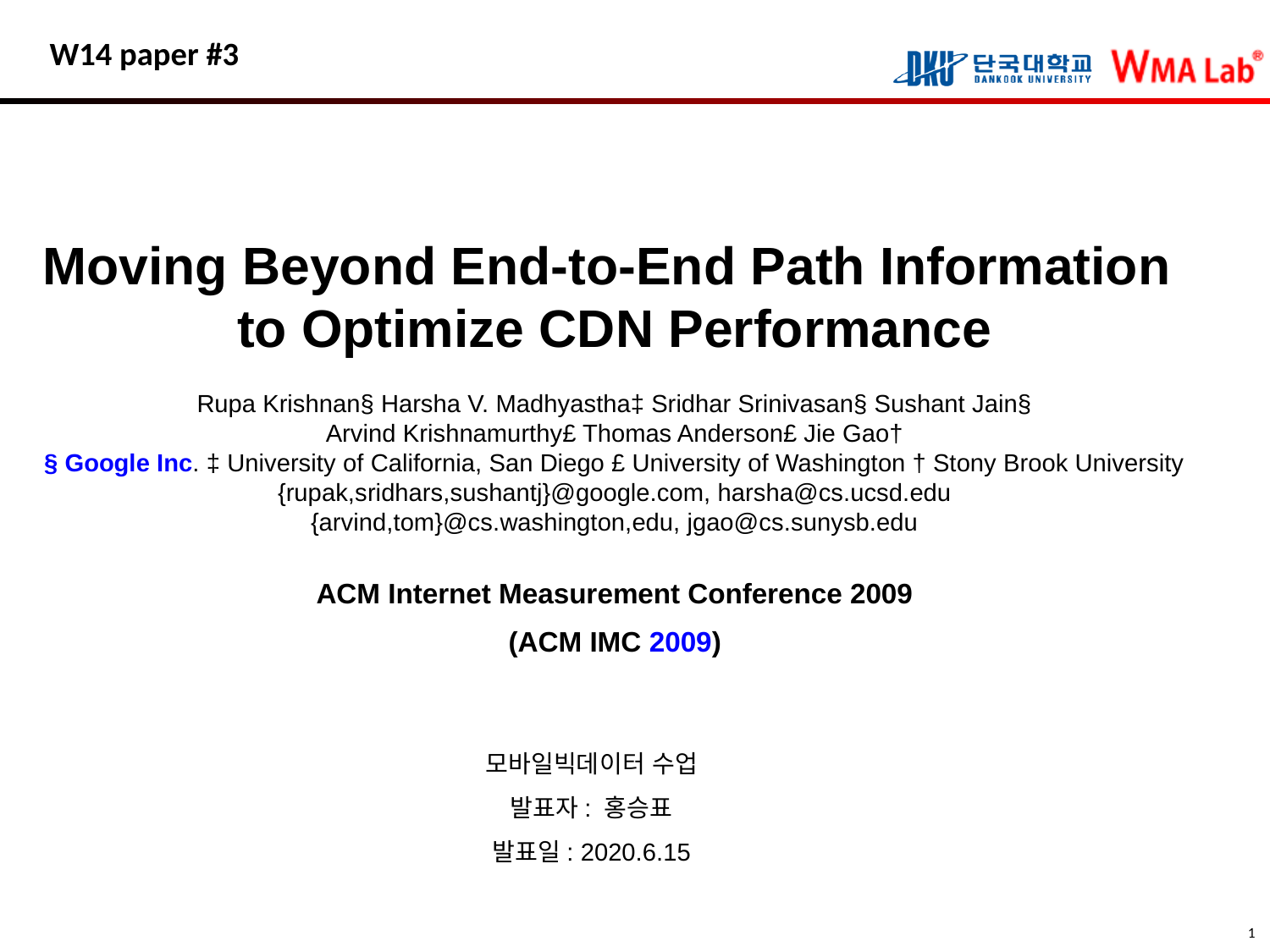

# W14 paper #3
Moving Beyond End-to-End Path Information
to Optimize CDN Performance

Rupa Krishnan§ Harsha V. Madhyastha‡ Sridhar Srinivasan§ Sushant Jain§
Arvind Krishnamurthy£ Thomas Anderson£ Jie Gao†
§ Google Inc. ‡ University of California, San Diego £ University of Washington † Stony Brook University
{rupak,sridhars,sushantj}@google.com, harsha@cs.ucsd.edu
{arvind,tom}@cs.washington,edu, jgao@cs.sunysb.edu
ACM Internet Measurement Conference 2009
(ACM IMC 2009)
모바일빅데이터 수업
발표자: 홍승표
발표일: 2020.6.15